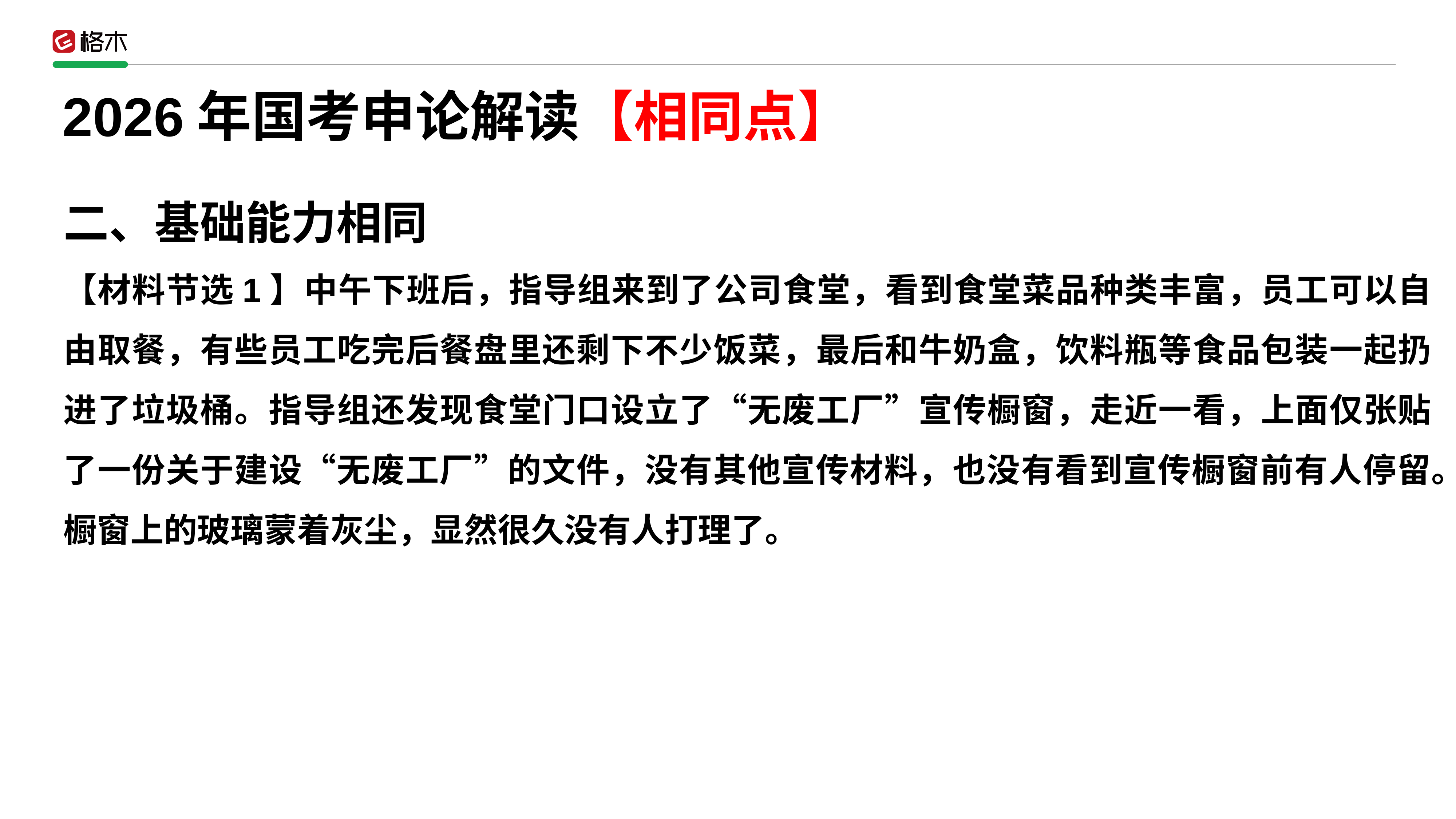

2026年国考申论解读【相同点】
二、基础能力相同
【材料节选1】中午下班后，指导组来到了公司食堂，看到食堂菜品种类丰富，员工可以自由取餐，有些员工吃完后餐盘里还剩下不少饭菜，最后和牛奶盒，饮料瓶等食品包装一起扔进了垃圾桶。指导组还发现食堂门口设立了“无废工厂”宣传橱窗，走近一看，上面仅张贴了一份关于建设“无废工厂”的文件，没有其他宣传材料，也没有看到宣传橱窗前有人停留。橱窗上的玻璃蒙着灰尘，显然很久没有人打理了。